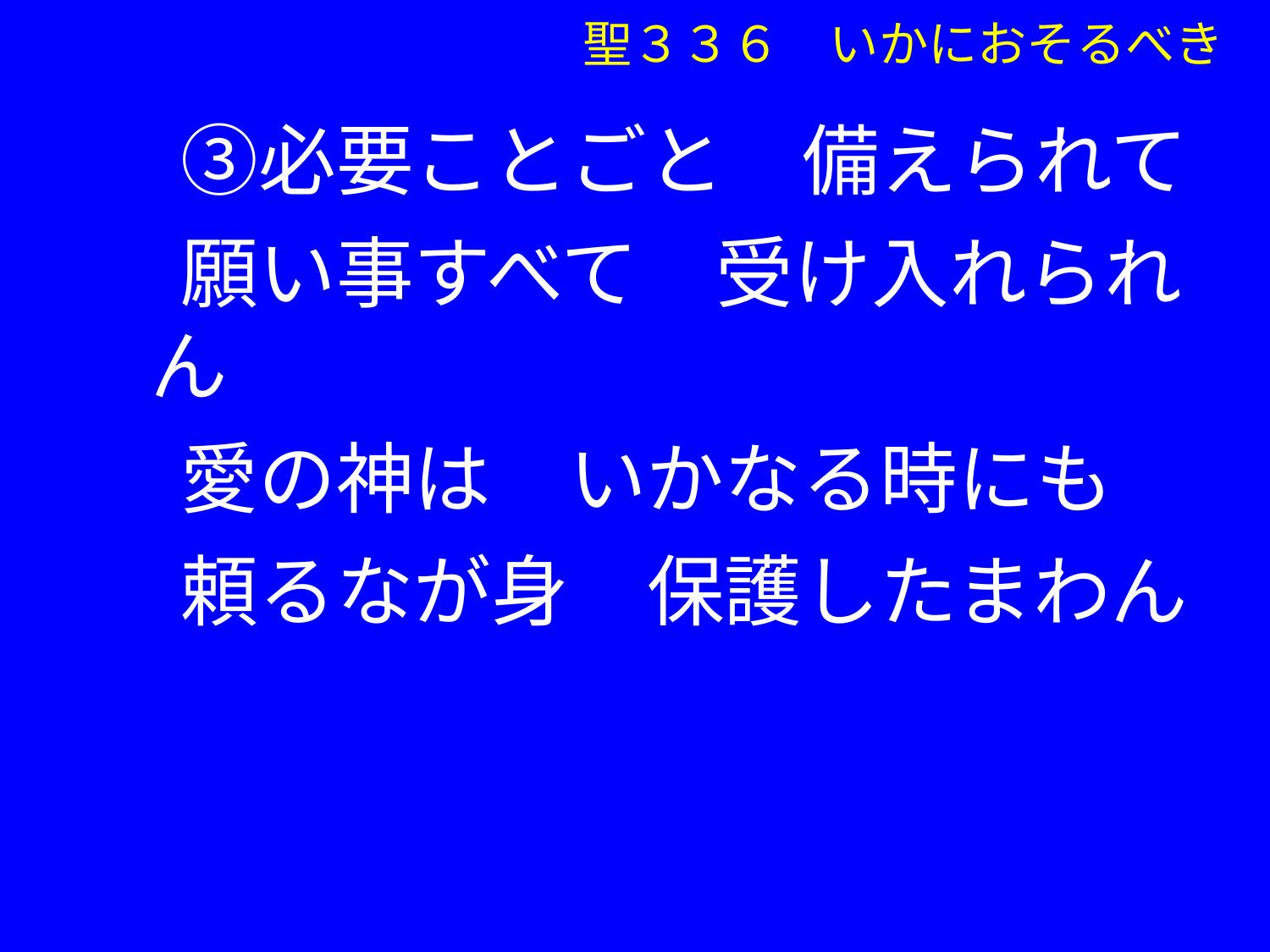

③必要ことごと　備えられて
　願い事すべて　受け入れられん
　愛の神は　いかなる時にも
　頼るなが身　保護したまわん

聖３３６　いかにおそるべき